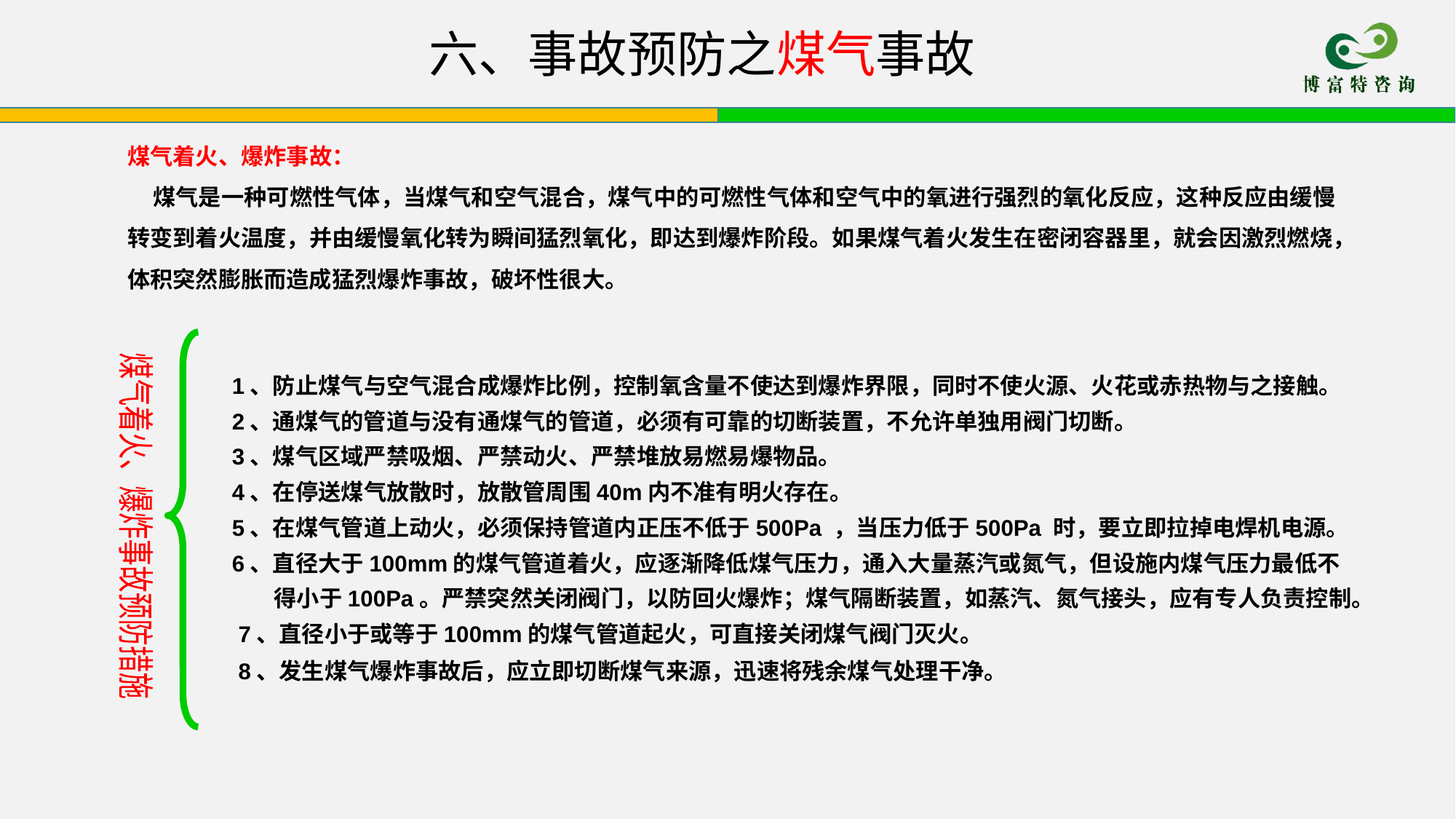

# 六、事故预防之煤气事故
煤气着火、爆炸事故：
    煤气是一种可燃性气体，当煤气和空气混合，煤气中的可燃性气体和空气中的氧进行强烈的氧化反应，这种反应由缓慢转变到着火温度，并由缓慢氧化转为瞬间猛烈氧化，即达到爆炸阶段。如果煤气着火发生在密闭容器里，就会因激烈燃烧，体积突然膨胀而造成猛烈爆炸事故，破坏性很大。

煤气着火、爆炸事故预防措施
 1、防止煤气与空气混合成爆炸比例，控制氧含量不使达到爆炸界限，同时不使火源、火花或赤热物与之接触。
 2、通煤气的管道与没有通煤气的管道，必须有可靠的切断装置，不允许单独用阀门切断。
 3、煤气区域严禁吸烟、严禁动火、严禁堆放易燃易爆物品。
 4、在停送煤气放散时，放散管周围40m内不准有明火存在。
 5、在煤气管道上动火，必须保持管道内正压不低于500Pa ，当压力低于500Pa 时，要立即拉掉电焊机电源。
 6、直径大于100mm的煤气管道着火，应逐渐降低煤气压力，通入大量蒸汽或氮气，但设施内煤气压力最低不得小于100Pa。严禁突然关闭阀门，以防回火爆炸；煤气隔断装置，如蒸汽、氮气接头，应有专人负责控制。
  7、直径小于或等于100mm的煤气管道起火，可直接关闭煤气阀门灭火。
  8、发生煤气爆炸事故后，应立即切断煤气来源，迅速将残余煤气处理干净。
39